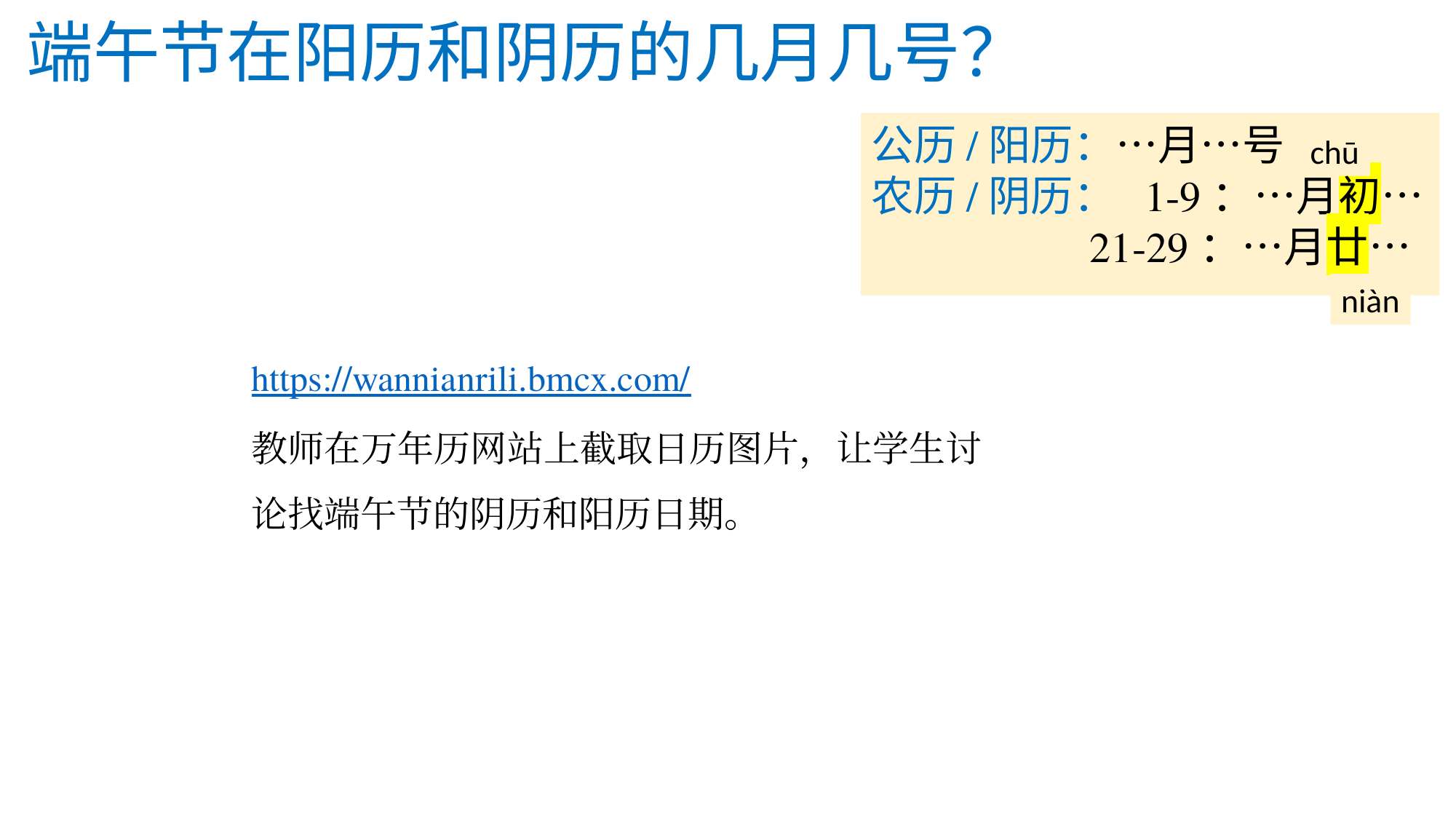

端午节在阳历和阴历的几月几号？
公历/阳历：…月…号
农历/阴历：  1-9：…月初…
                      21-29：…月廿…
chū
niàn
https://wannianrili.bmcx.com/
教师在万年历网站上截取日历图片，让学生讨论找端午节的阴历和阳历日期。